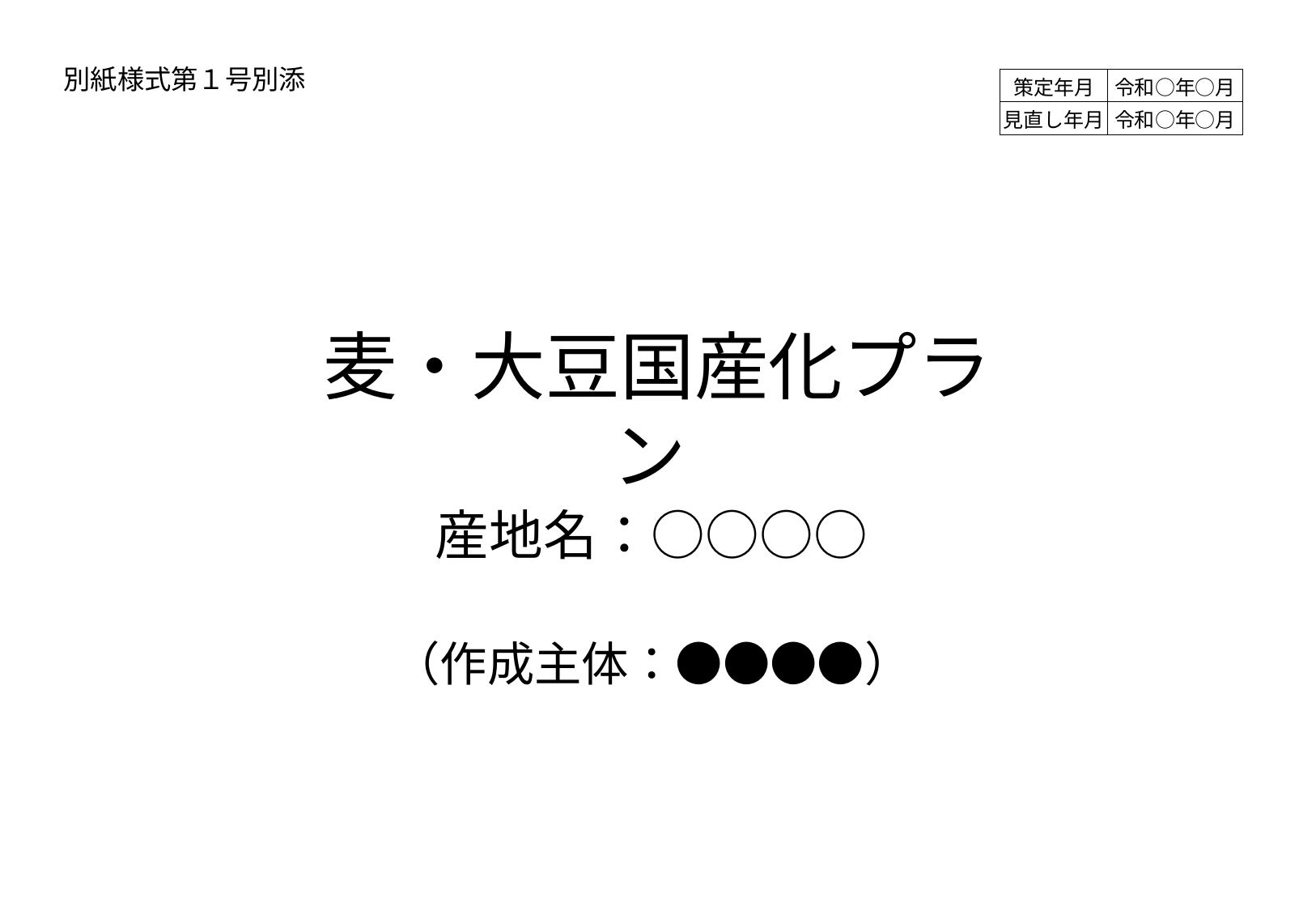

別紙様式第１号別添
| 策定年月 | 令和○年○月 |
| --- | --- |
| 見直し年月 | 令和○年○月 |
麦・大豆国産化プラン
産地名：○○○○
（作成主体：●●●●）